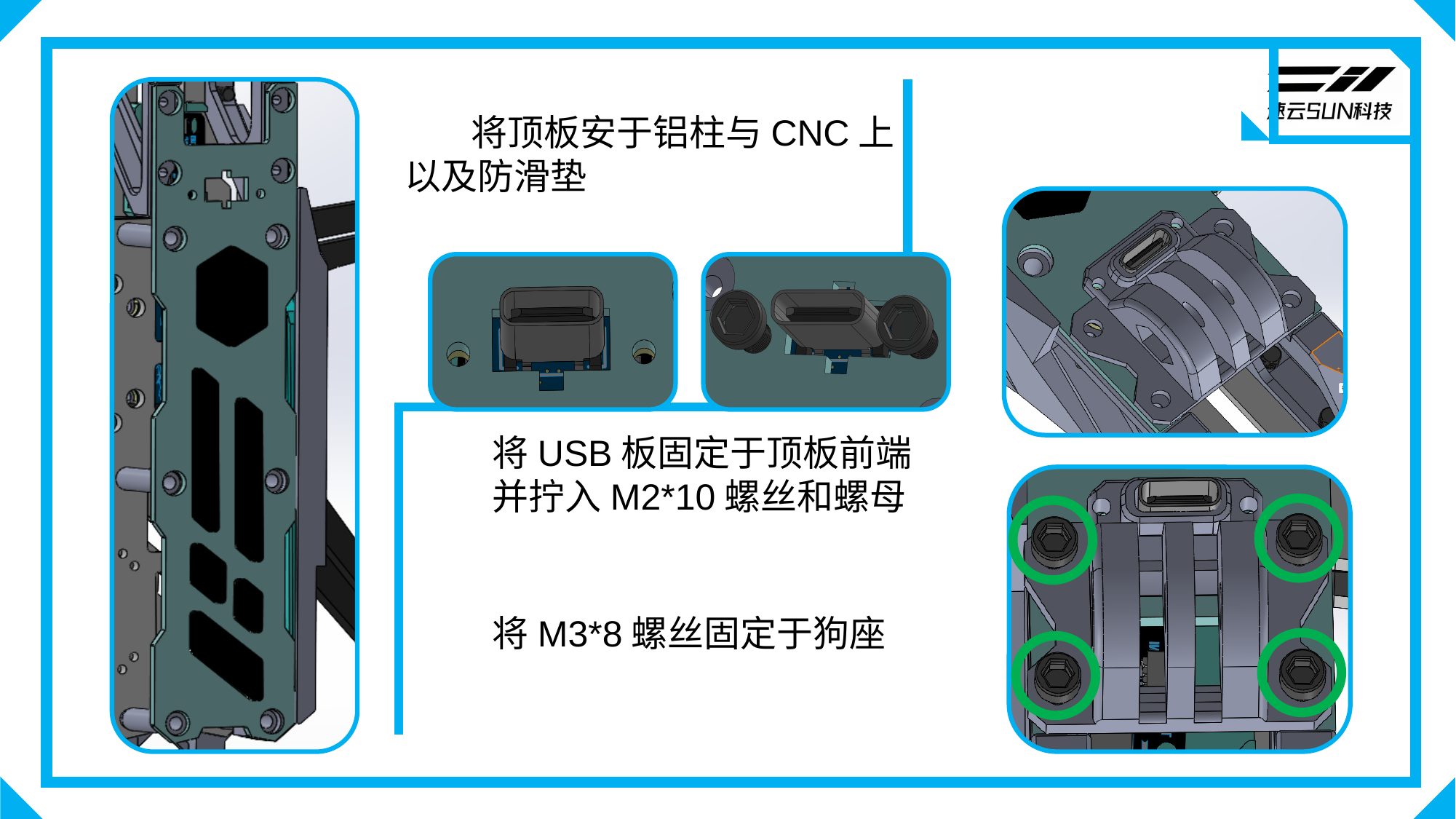

将顶板安于铝柱与CNC上
以及防滑垫

将USB板固定于顶板前端
并拧入M2*10螺丝和螺母

将M3*8螺丝固定于狗座